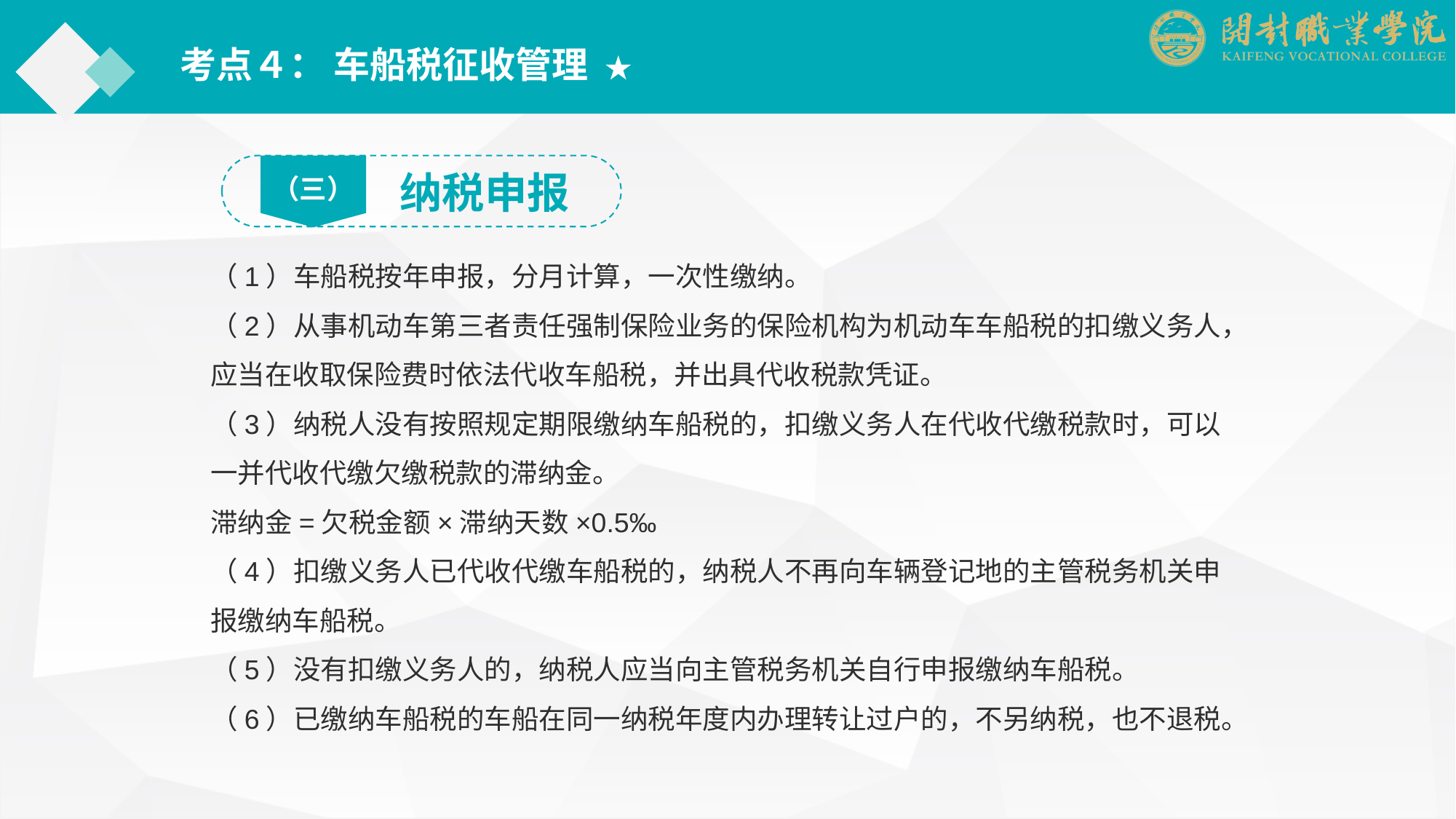

考点４： 车船税征收管理  ★

（三）
纳税申报
（1）车船税按年申报，分月计算，一次性缴纳。
（2）从事机动车第三者责任强制保险业务的保险机构为机动车车船税的扣缴义务人，应当在收取保险费时依法代收车船税，并出具代收税款凭证。
（3）纳税人没有按照规定期限缴纳车船税的，扣缴义务人在代收代缴税款时，可以一并代收代缴欠缴税款的滞纳金。
滞纳金=欠税金额×滞纳天数×0.5‰
（4）扣缴义务人已代收代缴车船税的，纳税人不再向车辆登记地的主管税务机关申报缴纳车船税。
（5）没有扣缴义务人的，纳税人应当向主管税务机关自行申报缴纳车船税。
（6）已缴纳车船税的车船在同一纳税年度内办理转让过户的，不另纳税，也不退税。